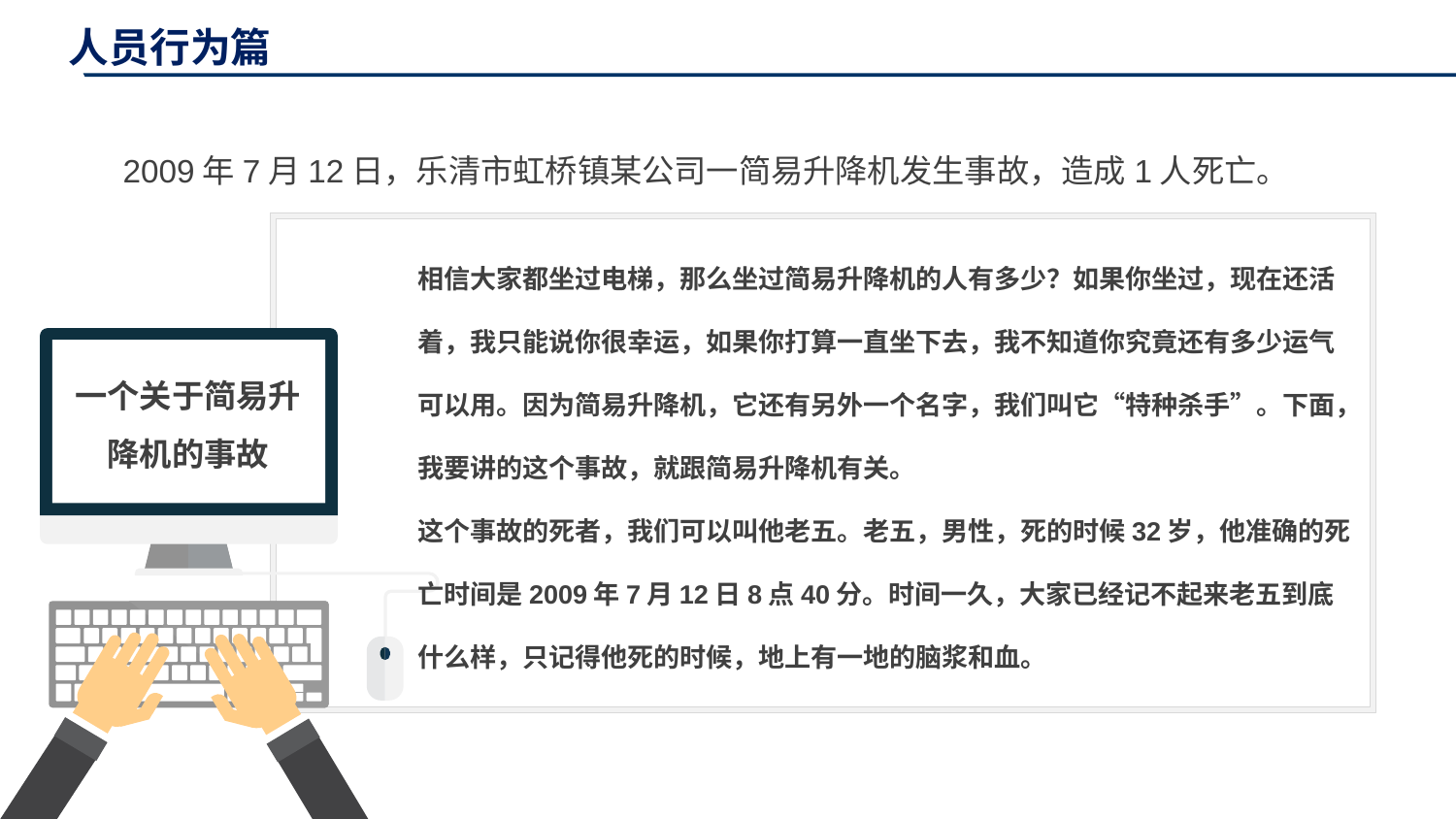

人员行为篇

2009年7月12日，乐清市虹桥镇某公司一简易升降机发生事故，造成1人死亡。

相信大家都坐过电梯，那么坐过简易升降机的人有多少？如果你坐过，现在还活着，我只能说你很幸运，如果你打算一直坐下去，我不知道你究竟还有多少运气可以用。因为简易升降机，它还有另外一个名字，我们叫它“特种杀手”。下面，我要讲的这个事故，就跟简易升降机有关。
这个事故的死者，我们可以叫他老五。老五，男性，死的时候32岁，他准确的死亡时间是2009年7月12日8点40分。时间一久，大家已经记不起来老五到底什么样，只记得他死的时候，地上有一地的脑浆和血。

一个关于简易升降机的事故